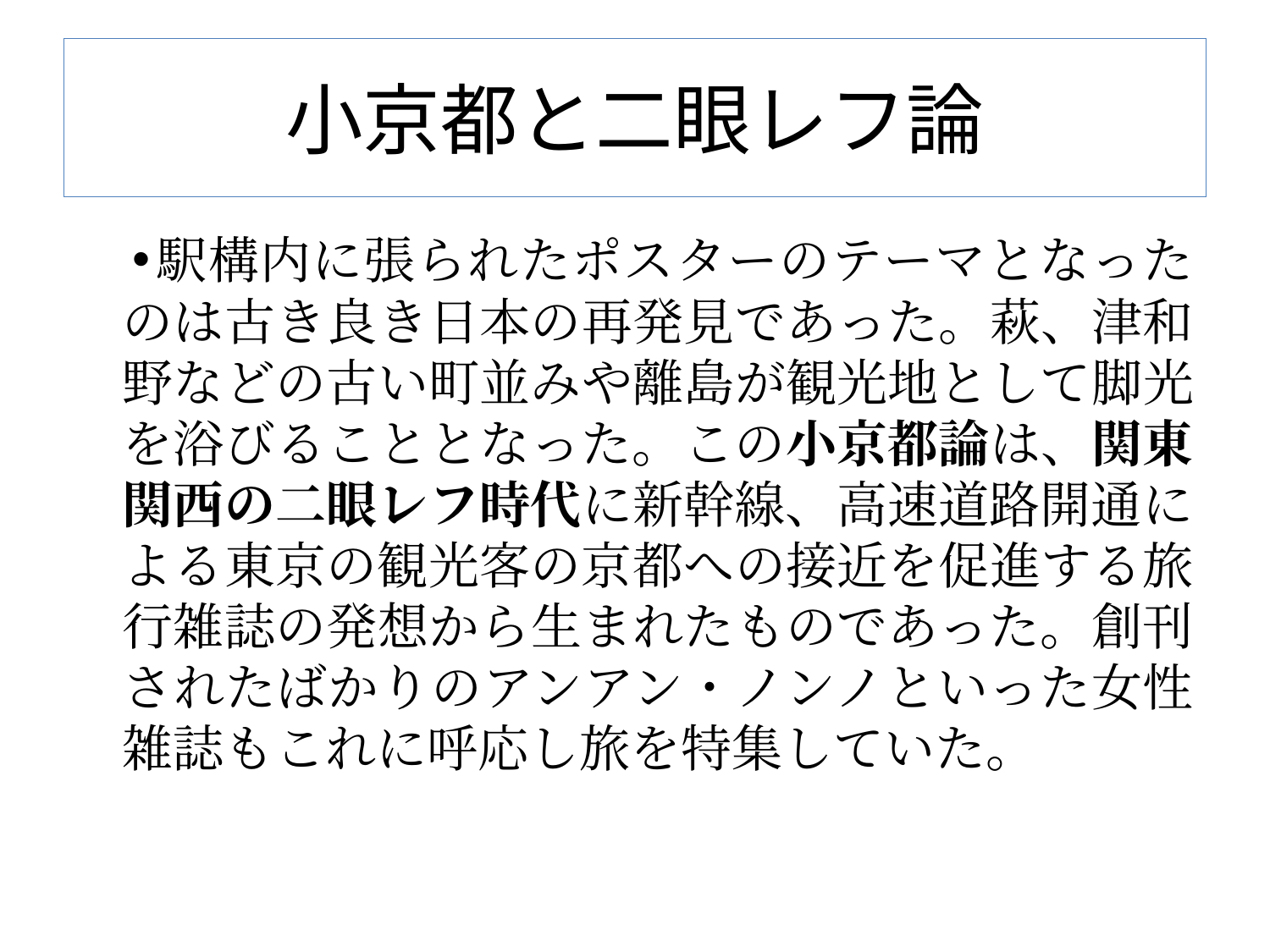

# 小京都と二眼レフ論
駅構内に張られたポスターのテーマとなったのは古き良き日本の再発見であった。萩、津和野などの古い町並みや離島が観光地として脚光を浴びることとなった。この小京都論は、関東関西の二眼レフ時代に新幹線、高速道路開通による東京の観光客の京都への接近を促進する旅行雑誌の発想から生まれたものであった。創刊されたばかりのアンアン・ノンノといった女性雑誌もこれに呼応し旅を特集していた。